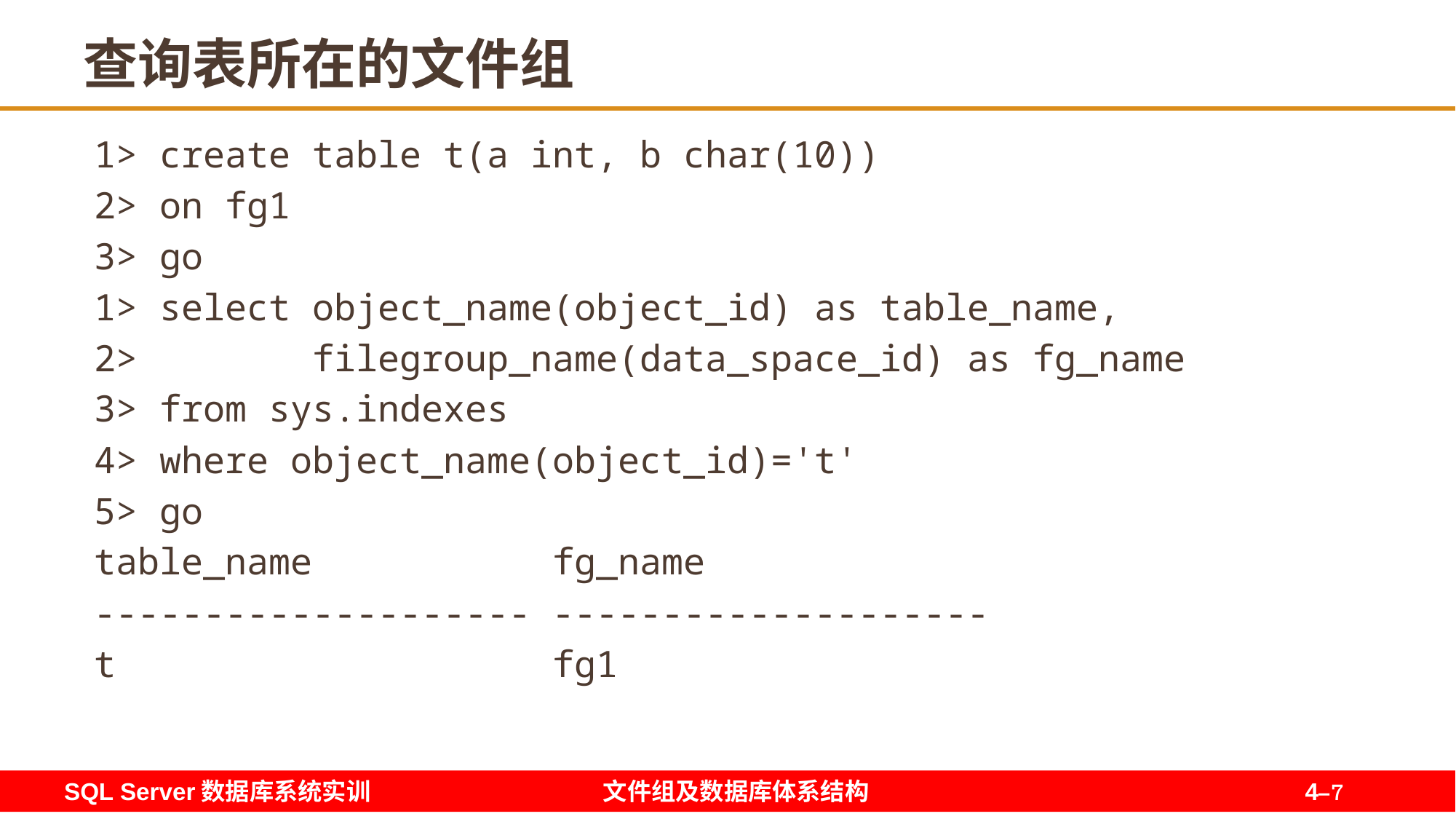

7
# 查询表所在的文件组
1> create table t(a int, b char(10))
2> on fg1
3> go
1> select object_name(object_id) as table_name,
2>        filegroup_name(data_space_id) as fg_name
3> from sys.indexes
4> where object_name(object_id)='t'
5> go
table_name           fg_name
-------------------- --------------------
t                    fg1